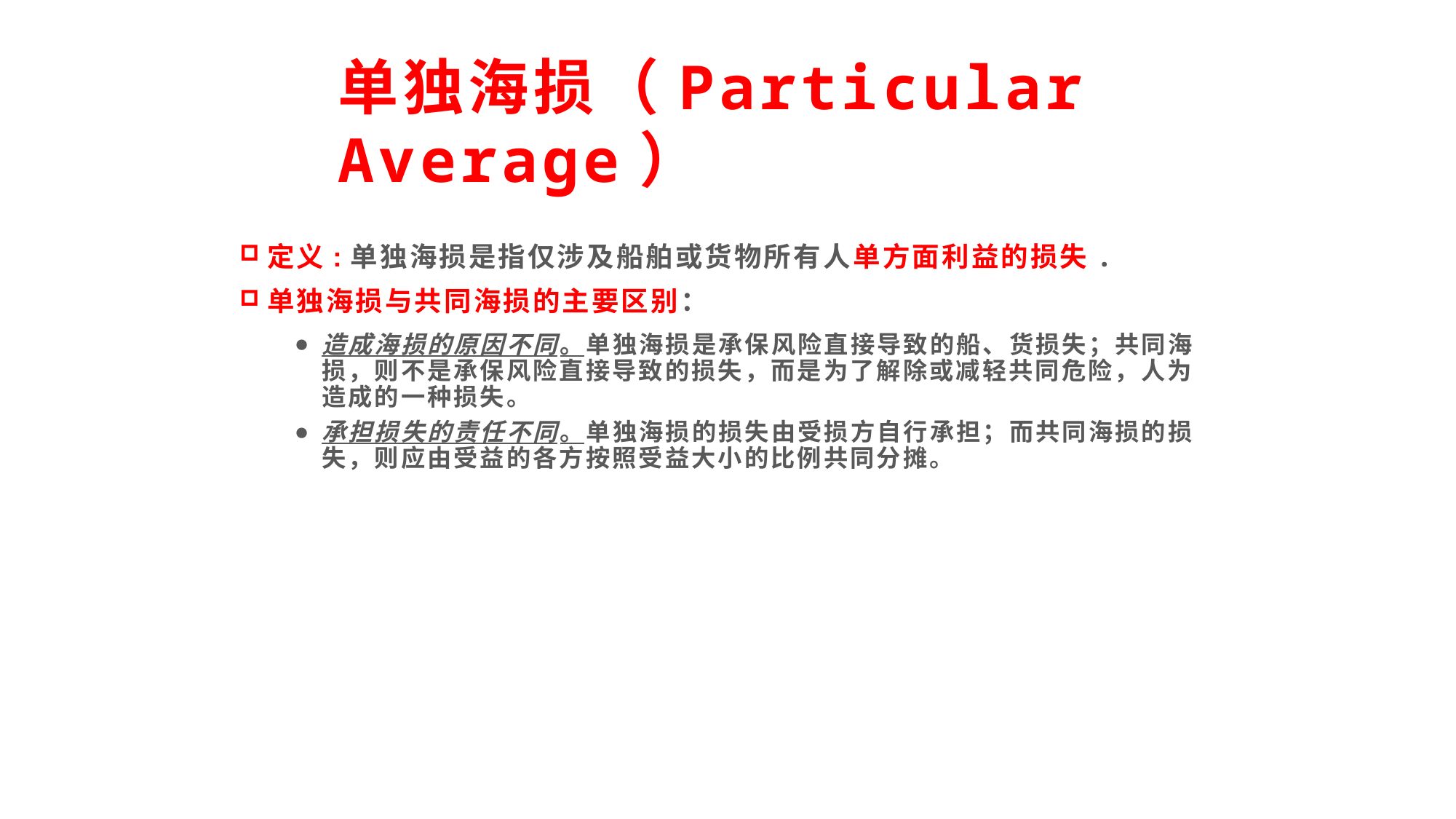

# 单独海损（Particular Average）
定义:单独海损是指仅涉及船舶或货物所有人单方面利益的损失.
单独海损与共同海损的主要区别：
造成海损的原因不同。单独海损是承保风险直接导致的船、货损失；共同海损，则不是承保风险直接导致的损失，而是为了解除或减轻共同危险，人为造成的一种损失。
承担损失的责任不同。单独海损的损失由受损方自行承担；而共同海损的损失，则应由受益的各方按照受益大小的比例共同分摊。